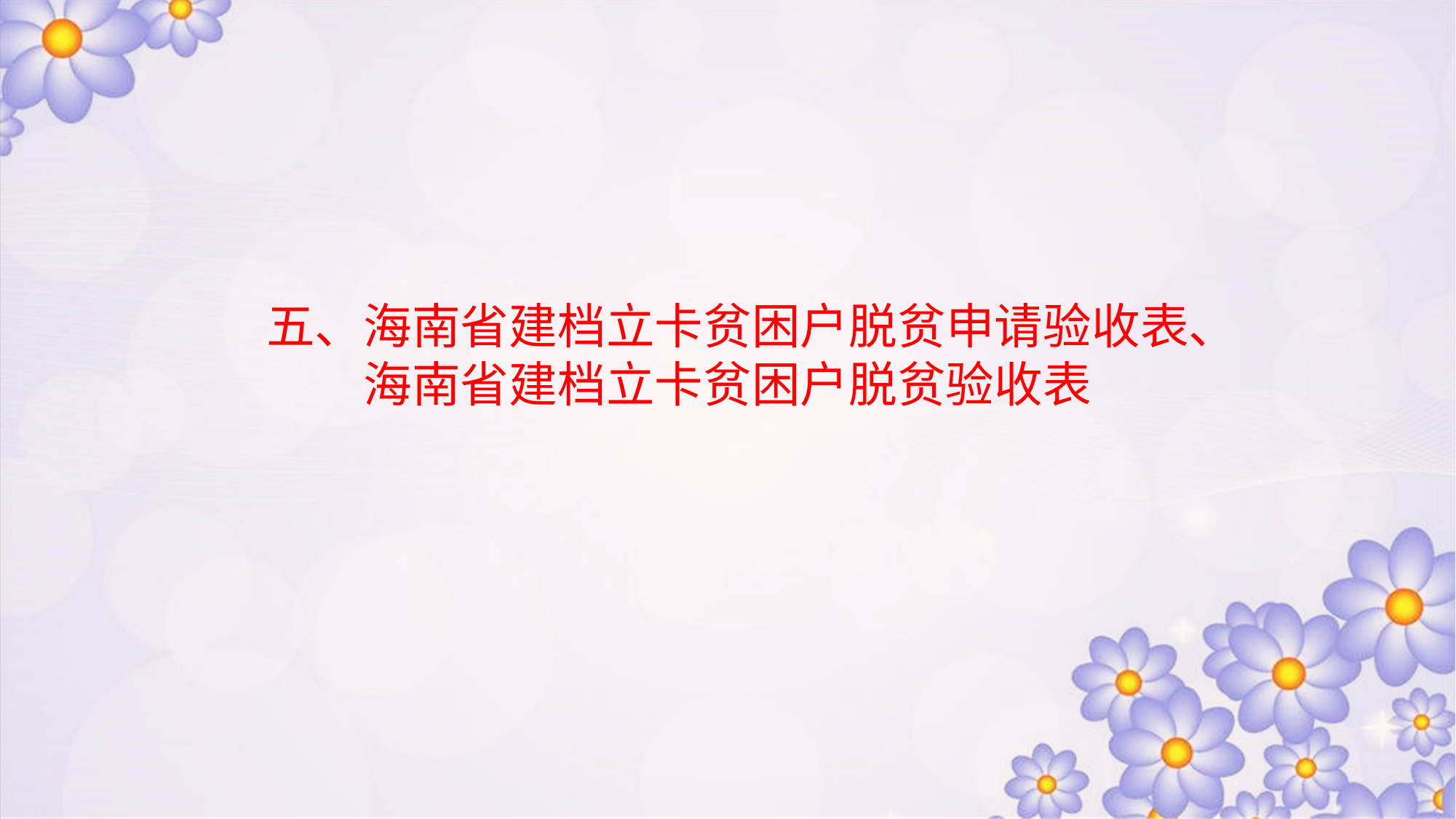

五、海南省建档立卡贫困户脱贫申请验收表、海南省建档立卡贫困户脱贫验收表